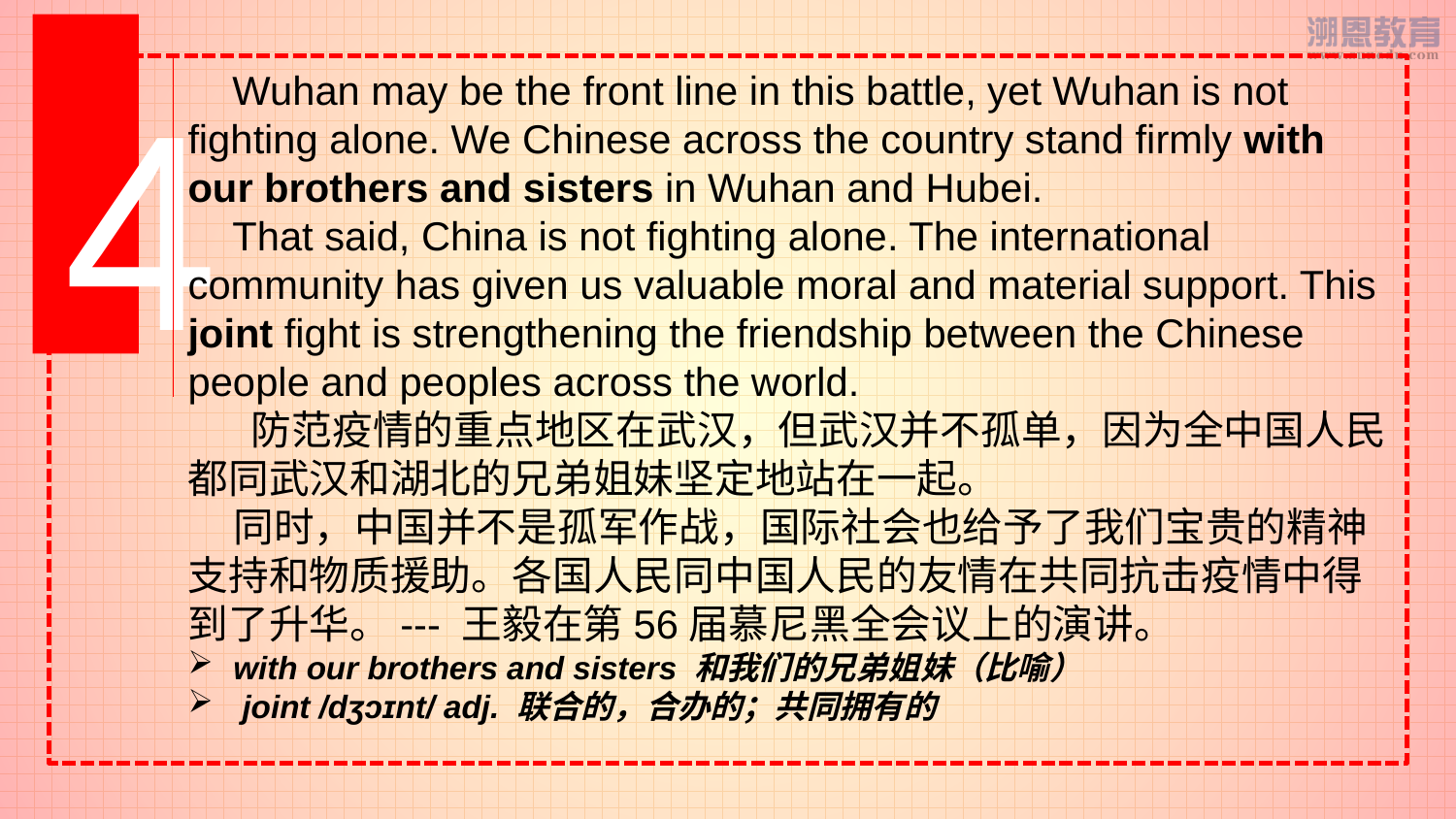

4

    Wuhan may be the front line in this battle, yet Wuhan is not fighting alone. We Chinese across the country stand firmly with our brothers and sisters in Wuhan and Hubei.
    That said, China is not fighting alone. The international community has given us valuable moral and material support. This joint fight is strengthening the friendship between the Chinese people and peoples across the world.
      防范疫情的重点地区在武汉，但武汉并不孤单，因为全中国人民都同武汉和湖北的兄弟姐妹坚定地站在一起。
    同时，中国并不是孤军作战，国际社会也给予了我们宝贵的精神支持和物质援助。各国人民同中国人民的友情在共同抗击疫情中得到了升华。--- 王毅在第56届慕尼黑全会议上的演讲。
with our brothers and sisters 和我们的兄弟姐妹（比喻）
 joint /dʒɔɪnt/ adj. 联合的，合办的；共同拥有的